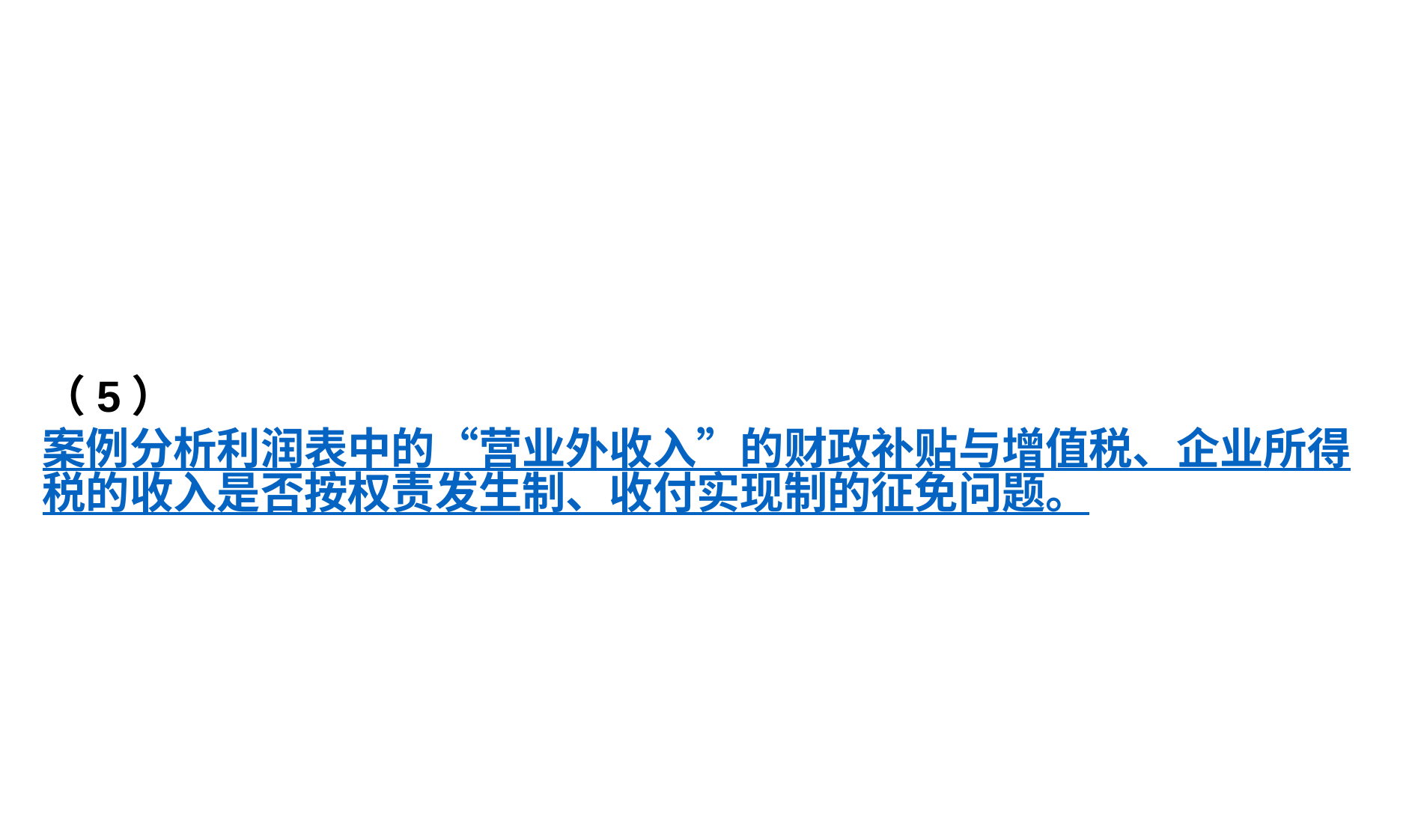

（5）案例分析利润表中的“营业外收入”的财政补贴与增值税、企业所得税的收入是否按权责发生制、收付实现制的征免问题。